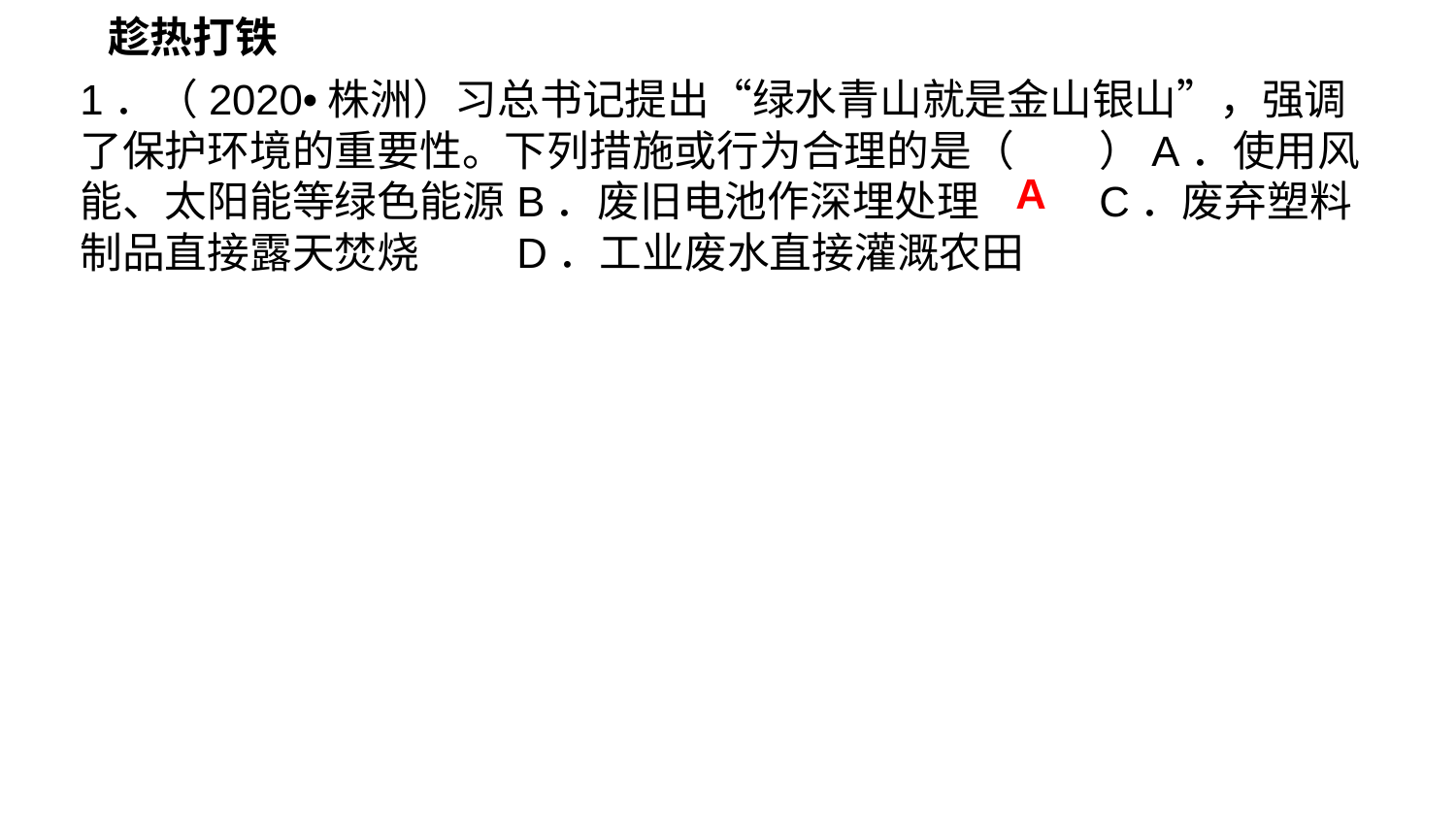

趁热打铁
1．（2020•株洲）习总书记提出“绿水青山就是金山银山”，强调了保护环境的重要性。下列措施或行为合理的是（　　）A．使用风能、太阳能等绿色能源	B．废旧电池作深埋处理	C．废弃塑料制品直接露天焚烧	D．工业废水直接灌溉农田

A